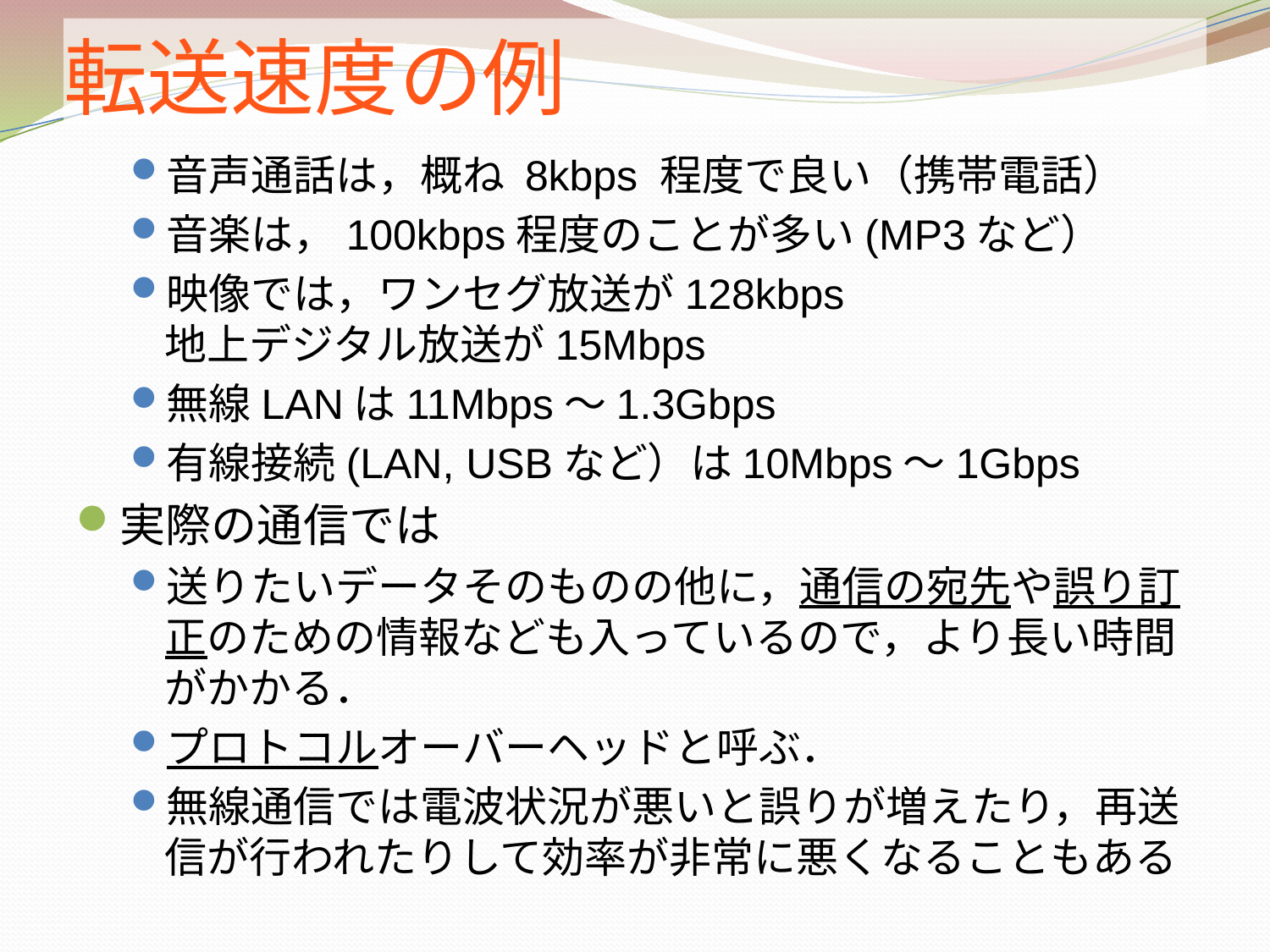

# 転送速度の例
音声通話は，概ね 8kbps 程度で良い（携帯電話）
音楽は，100kbps程度のことが多い(MP3など）
映像では，ワンセグ放送が128kbps
地上デジタル放送が15Mbps
無線LANは11Mbps〜1.3Gbps
有線接続(LAN, USBなど）は10Mbps〜1Gbps
実際の通信では
送りたいデータそのものの他に，通信の宛先や誤り訂正のための情報なども入っているので，より長い時間がかかる．
プロトコルオーバーヘッドと呼ぶ．
無線通信では電波状況が悪いと誤りが増えたり，再送信が行われたりして効率が非常に悪くなることもある